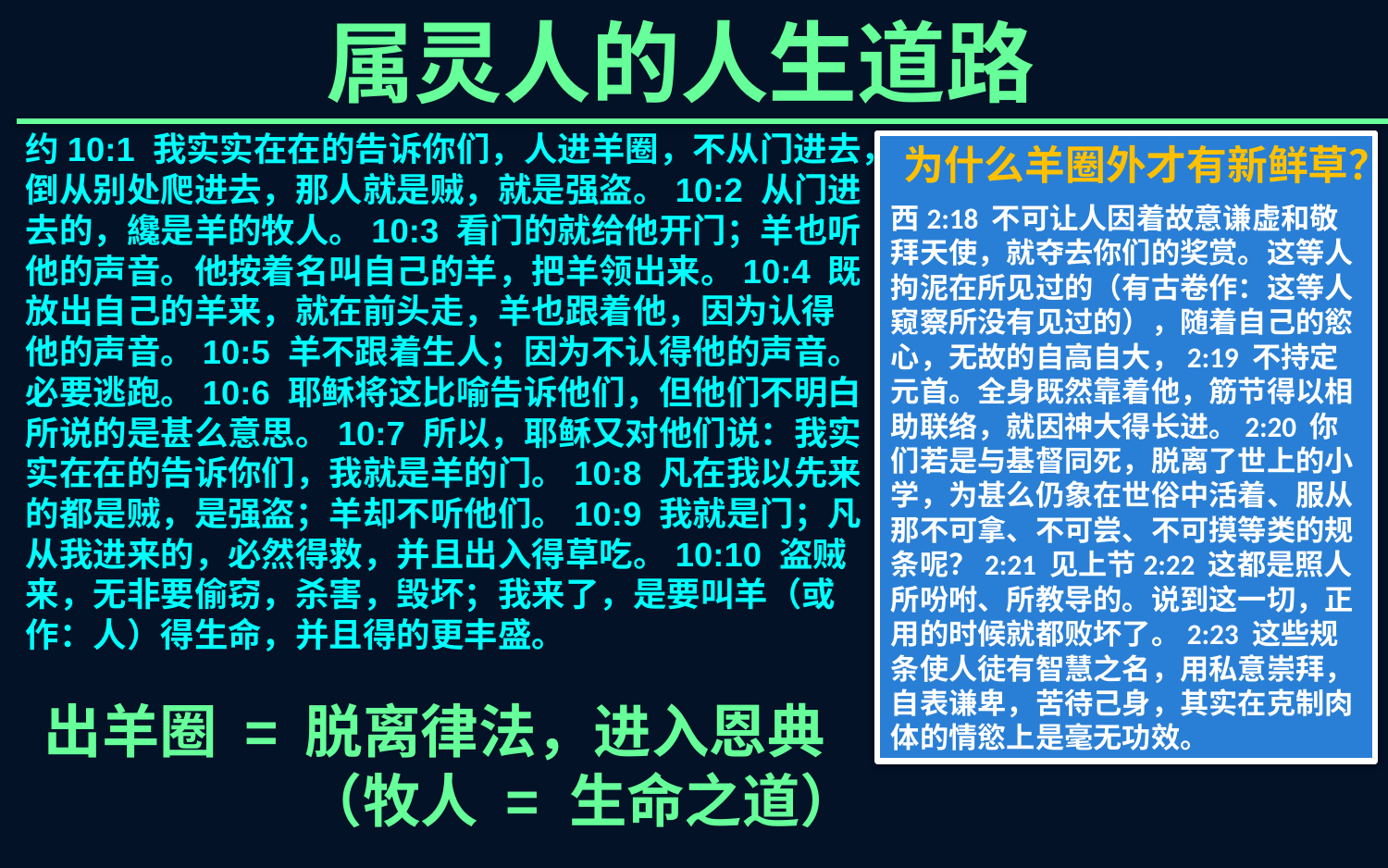

属灵人的人生道路
约10:1 我实实在在的告诉你们，人进羊圈，不从门进去，倒从别处爬进去，那人就是贼，就是强盗。10:2 从门进去的，纔是羊的牧人。10:3 看门的就给他开门；羊也听他的声音。他按着名叫自己的羊，把羊领出来。10:4 既放出自己的羊来，就在前头走，羊也跟着他，因为认得他的声音。10:5 羊不跟着生人；因为不认得他的声音。必要逃跑。10:6 耶稣将这比喻告诉他们，但他们不明白所说的是甚么意思。10:7 所以，耶稣又对他们说：我实实在在的告诉你们，我就是羊的门。10:8 凡在我以先来的都是贼，是强盗；羊却不听他们。10:9 我就是门；凡从我进来的，必然得救，并且出入得草吃。10:10 盗贼来，无非要偷窃，杀害，毁坏；我来了，是要叫羊（或作：人）得生命，并且得的更丰盛。
为什么羊圈外才有新鲜草？
西2:18 不可让人因着故意谦虚和敬拜天使，就夺去你们的奖赏。这等人拘泥在所见过的（有古卷作：这等人窥察所没有见过的），随着自己的慾心，无故的自高自大，2:19 不持定元首。全身既然靠着他，筋节得以相助联络，就因神大得长进。2:20 你们若是与基督同死，脱离了世上的小学，为甚么仍象在世俗中活着、服从那不可拿、不可尝、不可摸等类的规条呢？2:21 见上节2:22 这都是照人所吩咐、所教导的。说到这一切，正用的时候就都败坏了。2:23 这些规条使人徒有智慧之名，用私意崇拜，自表谦卑，苦待己身，其实在克制肉体的情慾上是毫无功效。
出羊圈 =
脱离律法，进入恩典
（牧人 = 生命之道）